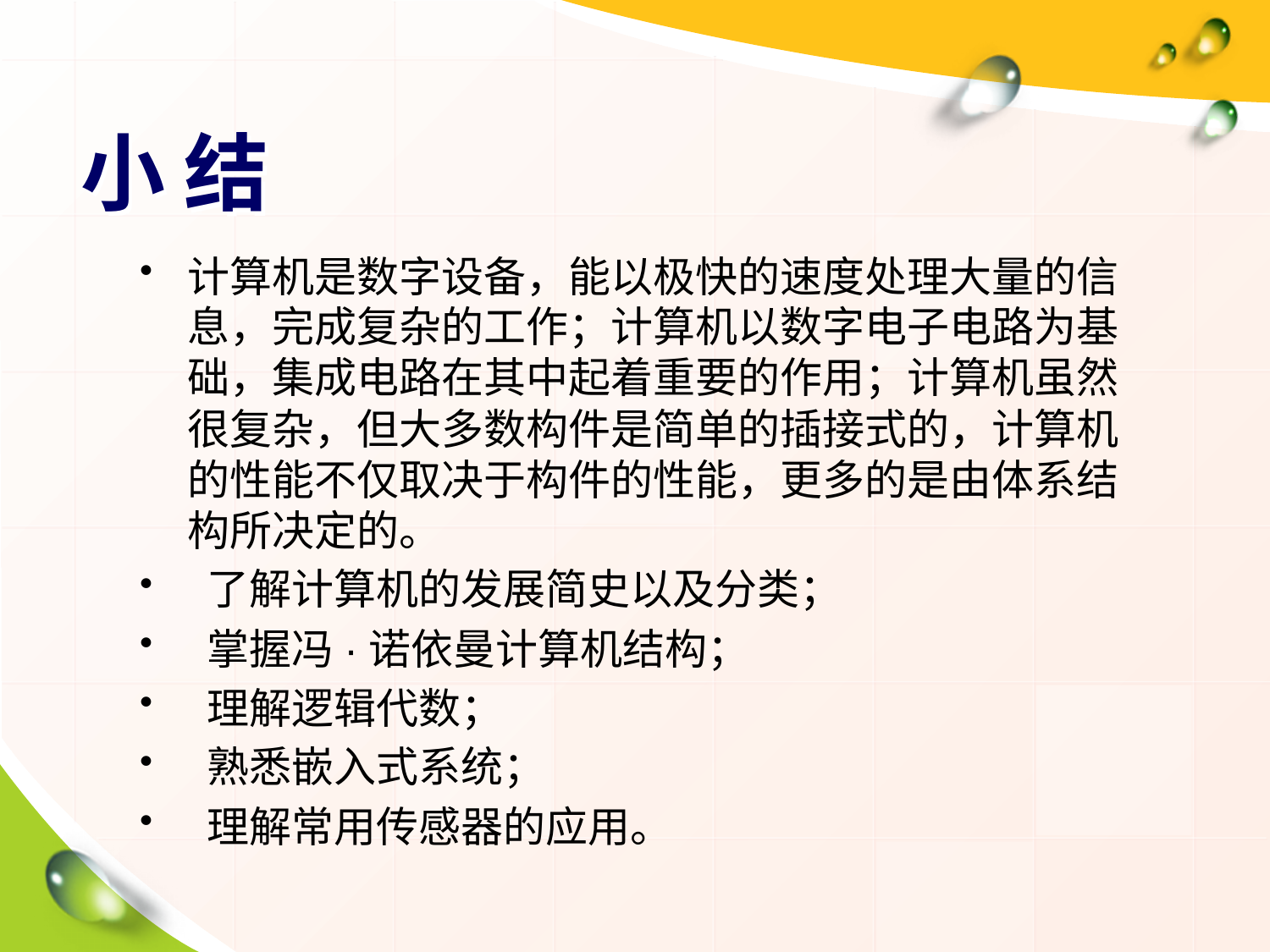

# 小 结
计算机是数字设备，能以极快的速度处理大量的信息，完成复杂的工作；计算机以数字电子电路为基础，集成电路在其中起着重要的作用；计算机虽然很复杂，但大多数构件是简单的插接式的，计算机的性能不仅取决于构件的性能，更多的是由体系结构所决定的。
 了解计算机的发展简史以及分类；
 掌握冯·诺依曼计算机结构；
 理解逻辑代数；
 熟悉嵌入式系统；
 理解常用传感器的应用。